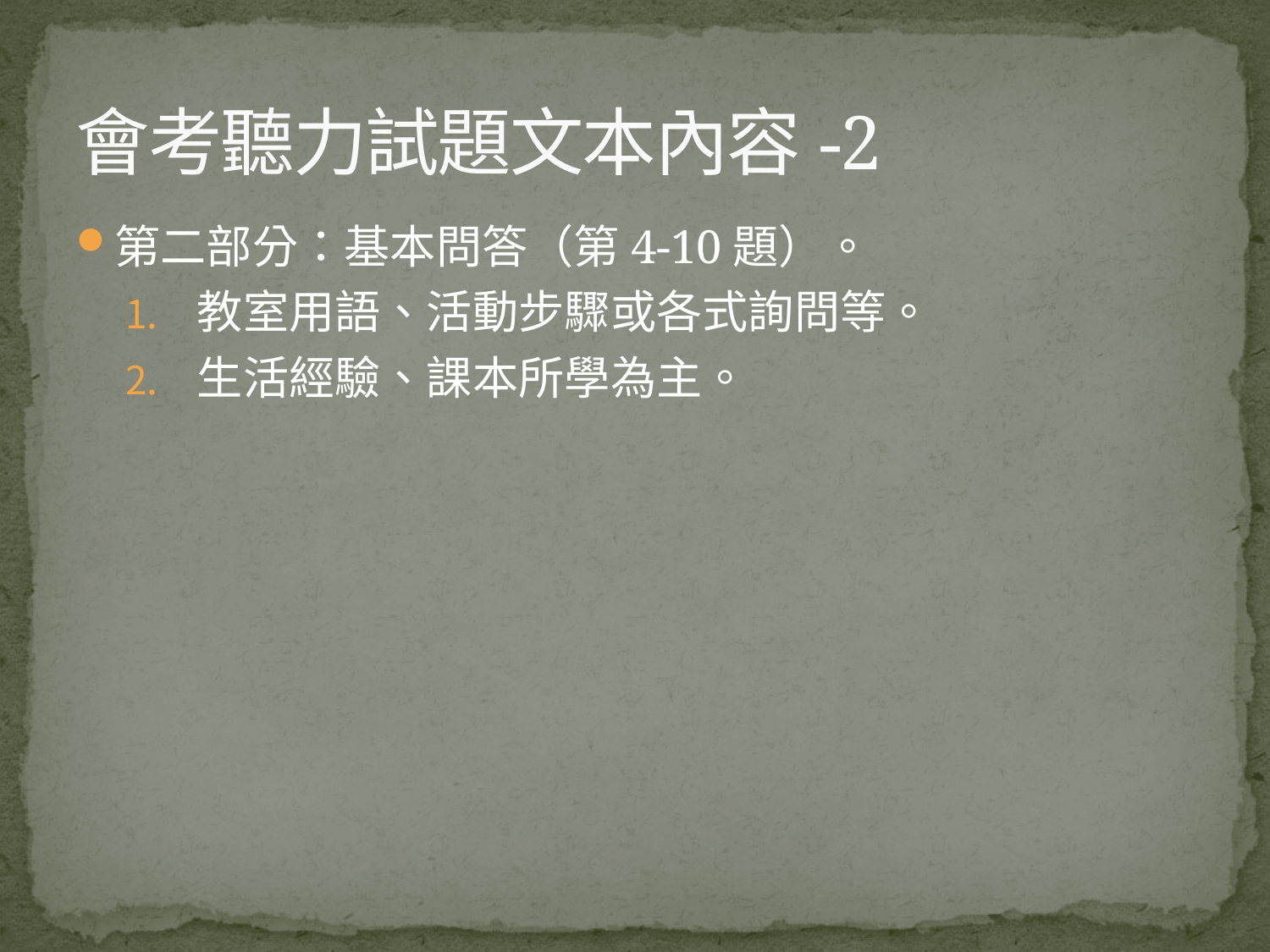

# 會考聽力試題文本內容-2
第二部分：基本問答（第4-10題）。
教室用語、活動步驟或各式詢問等。
生活經驗、課本所學為主。